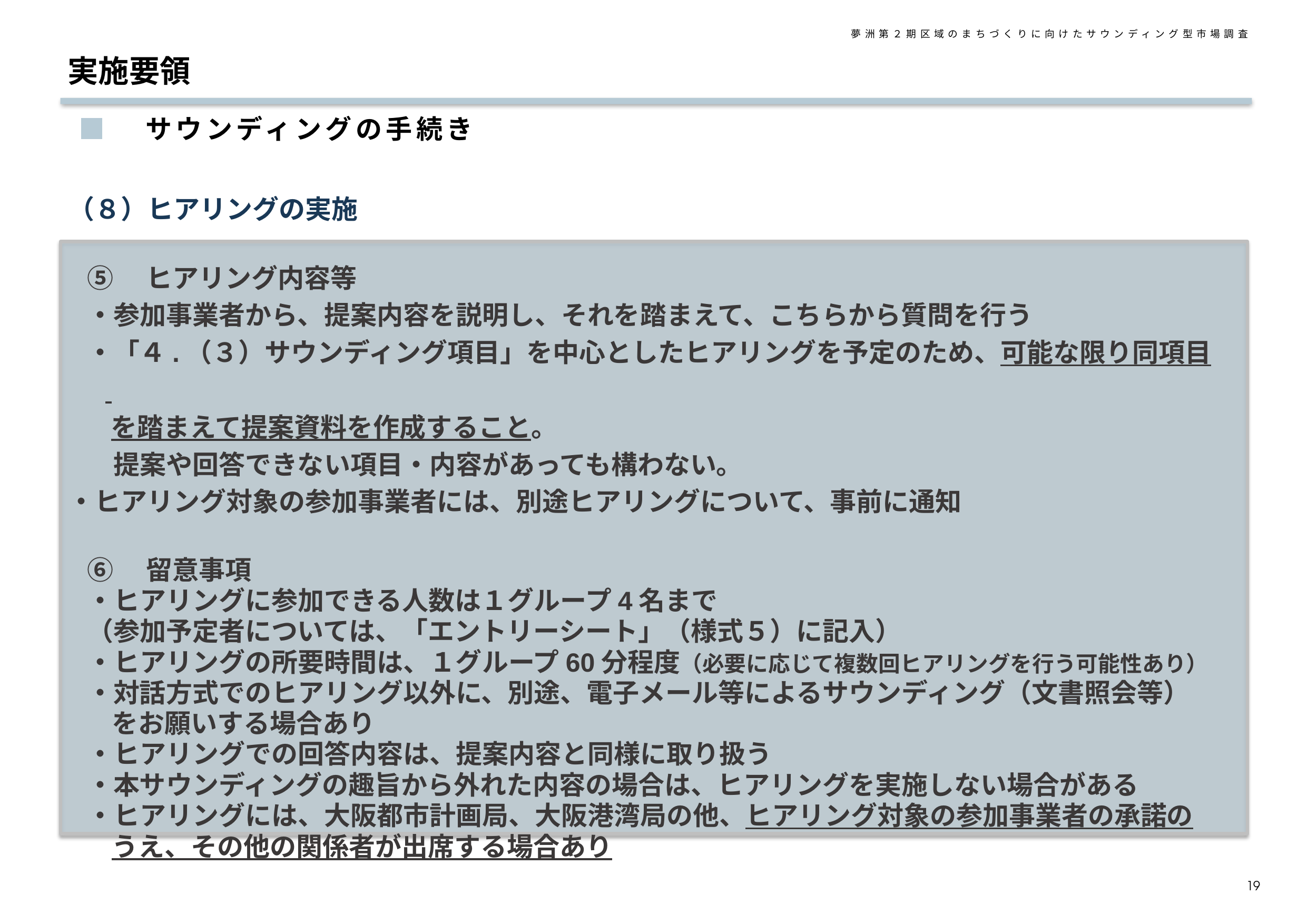

夢洲第２期区域のまちづくりに向けたサウンディング型市場調査
実施要領

■　サウンディングの手続き
（８）ヒアリングの実施

⑤　ヒアリング内容等
・参加事業者から、提案内容を説明し、それを踏まえて、こちらから質問を行う
・「４.（３）サウンディング項目」を中心としたヒアリングを予定のため、可能な限り同項目
   を踏まえて提案資料を作成すること。
　提案や回答できない項目・内容があっても構わない。
・ヒアリング対象の参加事業者には、別途ヒアリングについて、事前に通知

⑥　留意事項
・ヒアリングに参加できる人数は１グループ4名まで
（参加予定者については、「エントリーシート」（様式５）に記入）
・ヒアリングの所要時間は、１グループ60分程度（必要に応じて複数回ヒアリングを行う可能性あり）
・対話方式でのヒアリング以外に、別途、電子メール等によるサウンディング（文書照会等）をお願いする場合あり
・ヒアリングでの回答内容は、提案内容と同様に取り扱う
・本サウンディングの趣旨から外れた内容の場合は、ヒアリングを実施しない場合がある
・ヒアリングには、大阪都市計画局、大阪港湾局の他、ヒアリング対象の参加事業者の承諾のうえ、その他の関係者が出席する場合あり
19